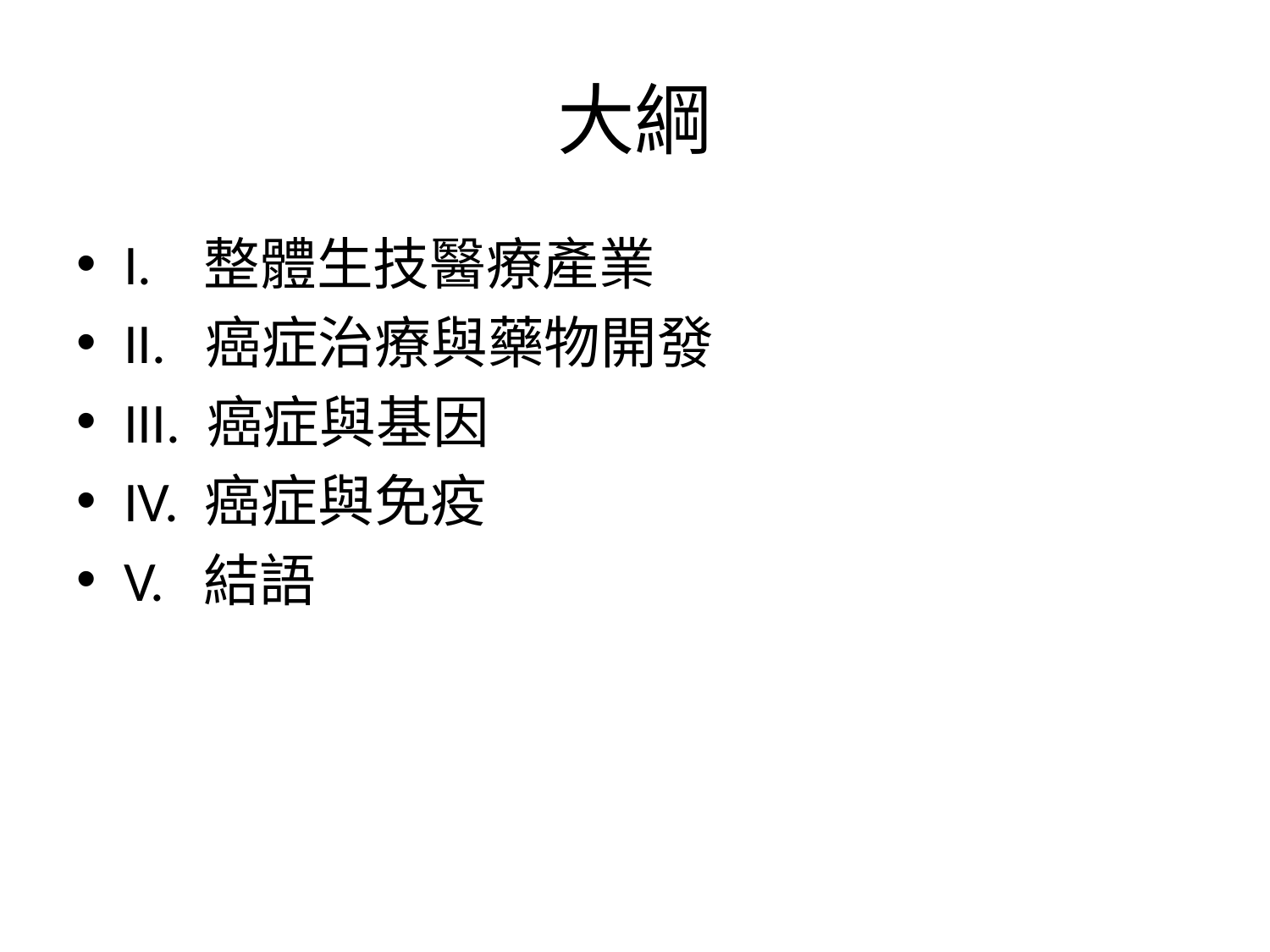

# 大綱
I.   整體生技醫療產業
II.  癌症治療與藥物開發
III. 癌症與基因
IV. 癌症與免疫
V.  結語